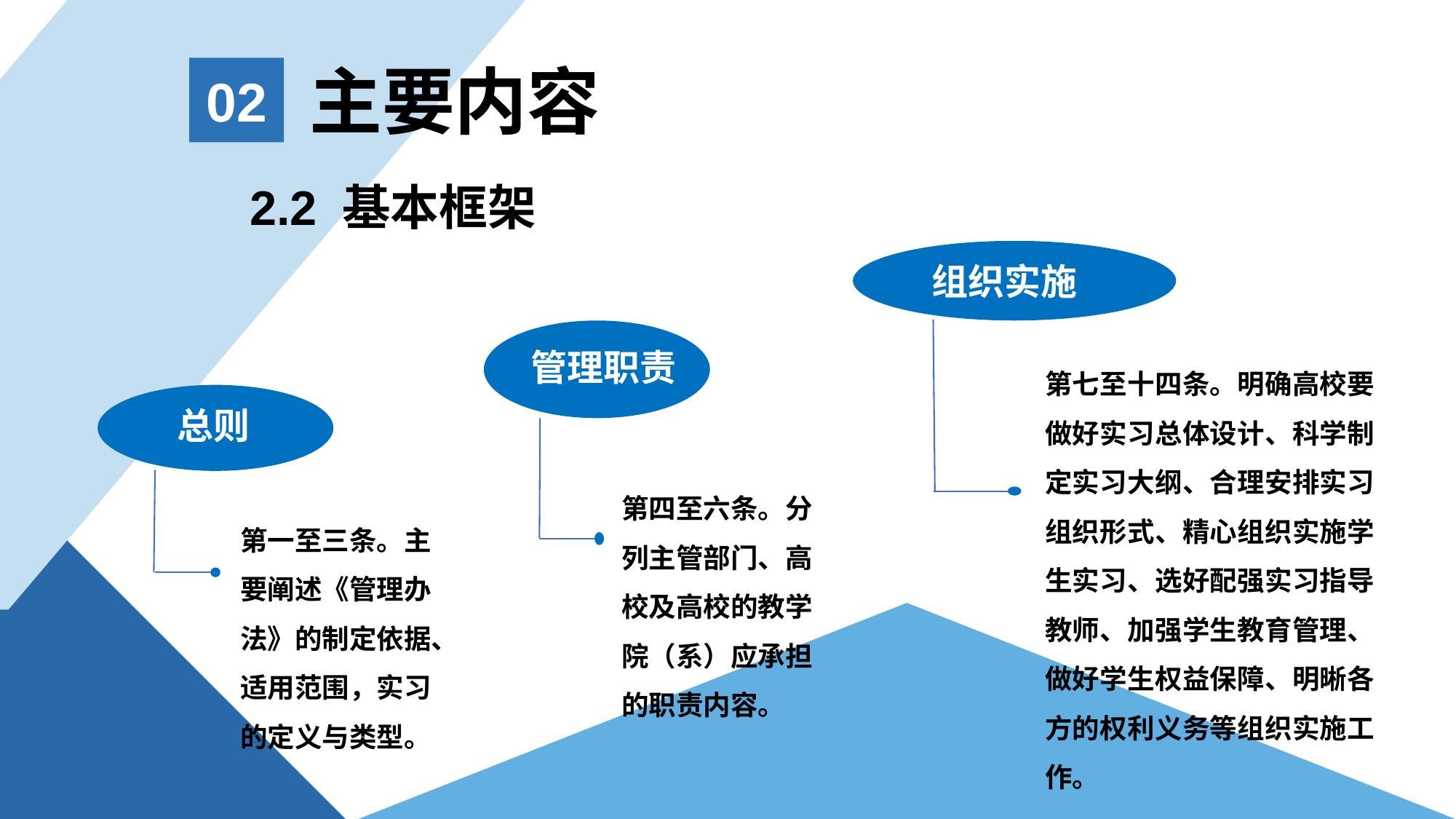

主要内容
02
  2.2 基本框架

组织实施

第七至十四条。明确高校要做好实习总体设计、科学制定实习大纲、合理安排实习组织形式、精心组织实施学生实习、选好配强实习指导教师、加强学生教育管理、做好学生权益保障、明晰各方的权利义务等组织实施工作。

管理职责

第四至六条。分列主管部门、高校及高校的教学院（系）应承担的职责内容。

总则

第一至三条。主要阐述《管理办法》的制定依据、适用范围，实习的定义与类型。